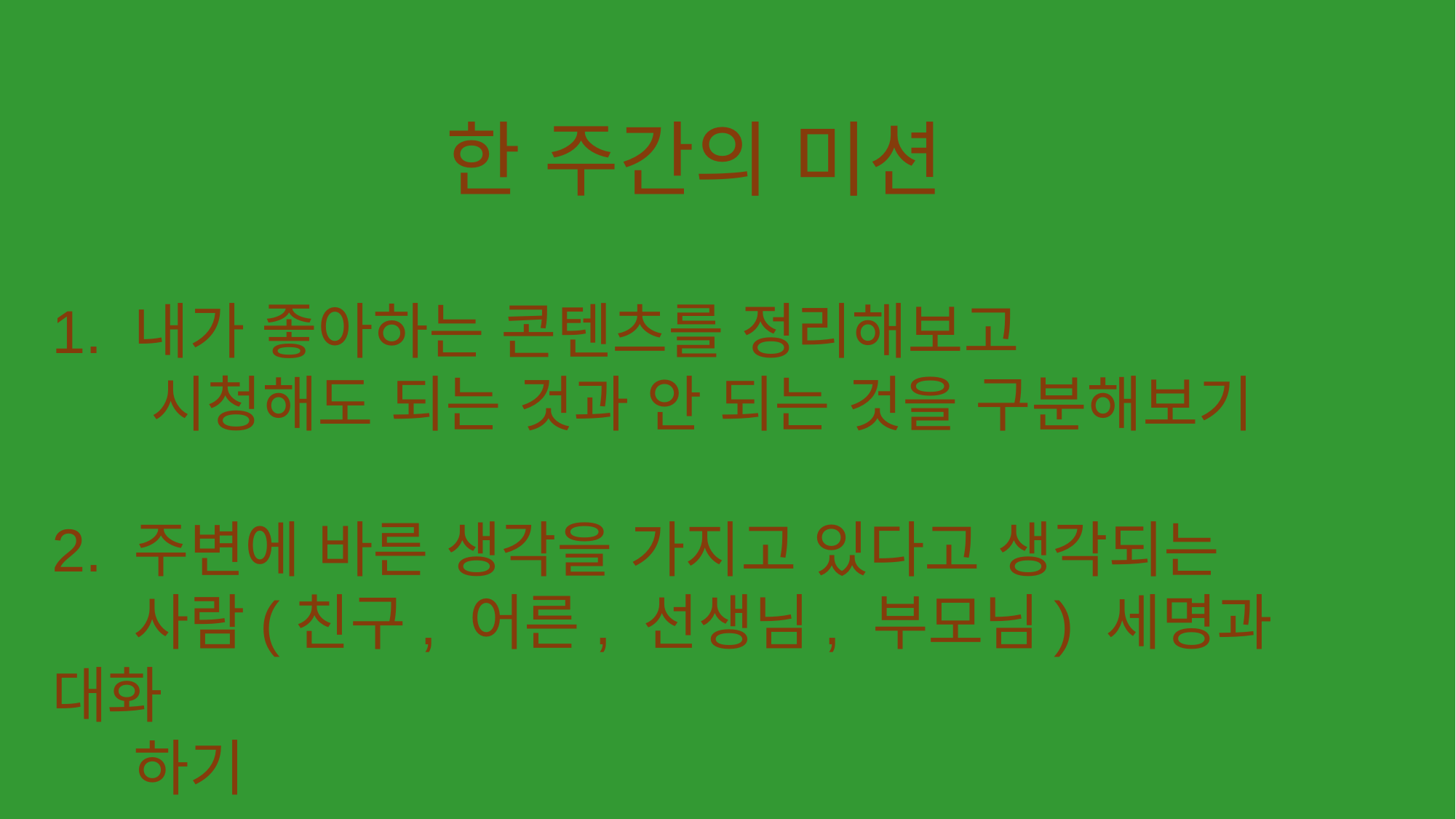

한 주간의 미션

1. 내가 좋아하는 콘텐츠를 정리해보고
     시청해도 되는 것과 안 되는 것을 구분해보기

2. 주변에 바른 생각을 가지고 있다고 생각되는
    사람(친구, 어른, 선생님, 부모님) 세명과 대화
    하기